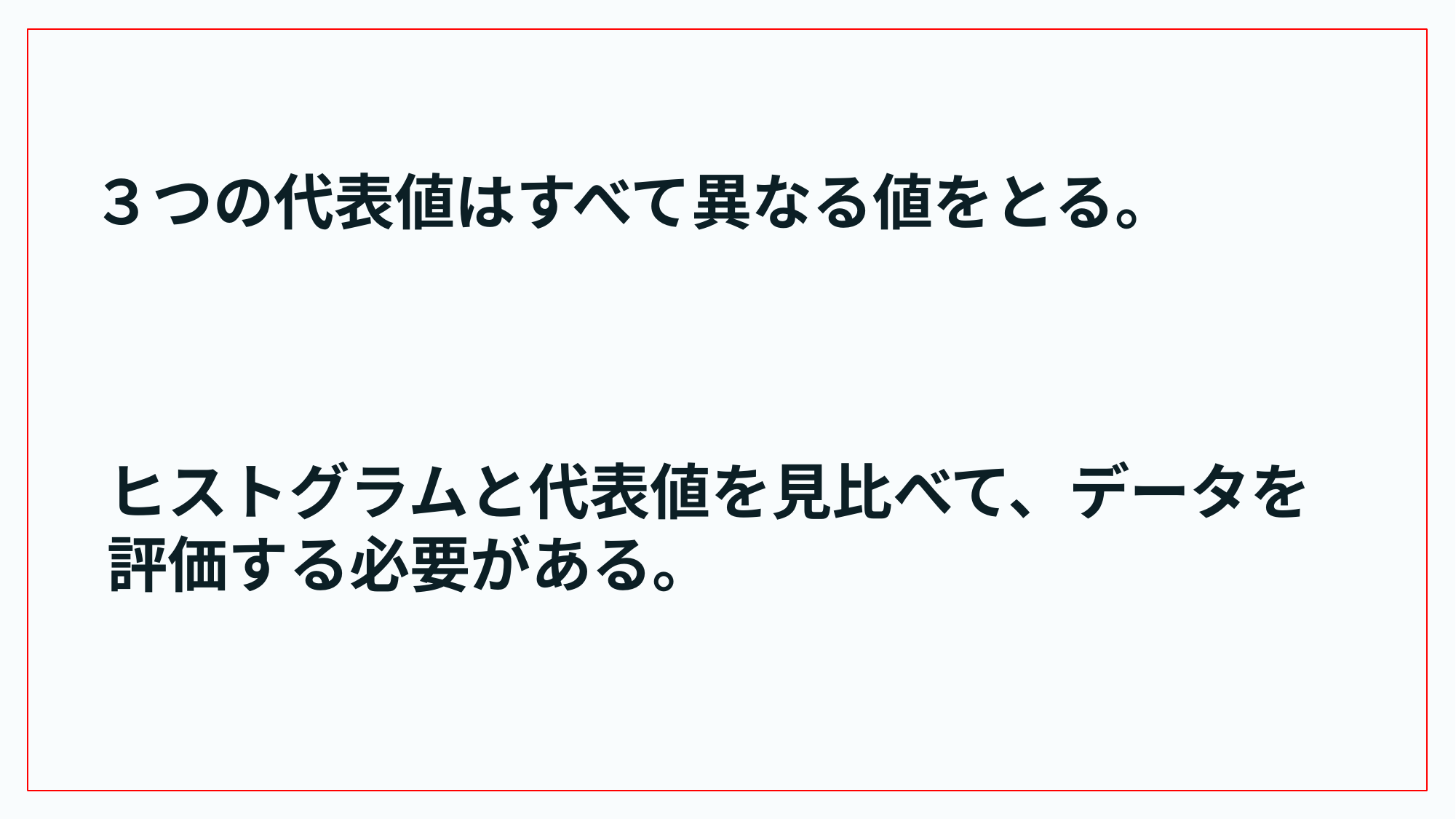

# ３つの代表値はすべて異なる値をとる。
ヒストグラムと代表値を見比べて、データを評価する必要がある。